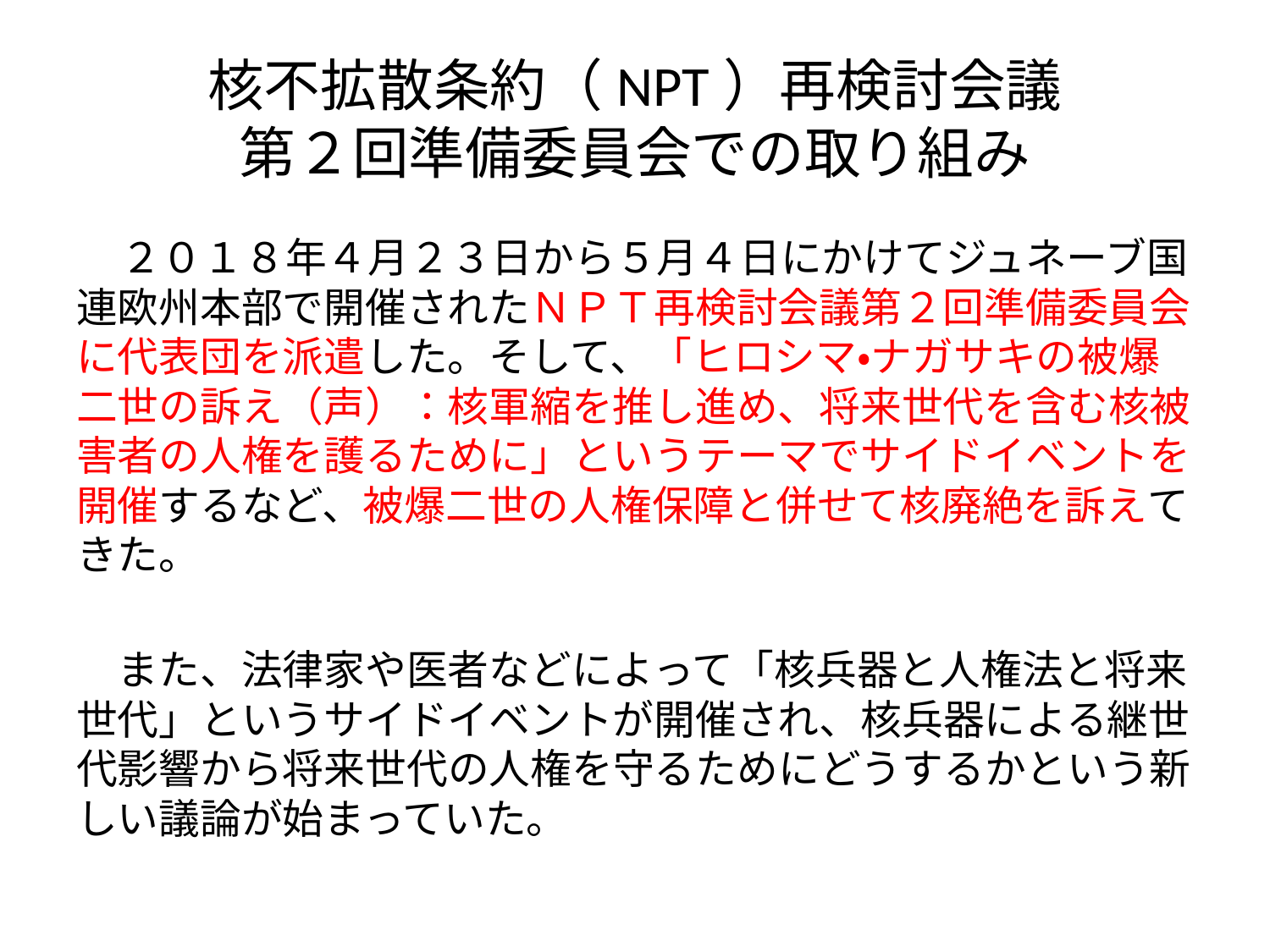

# 核不拡散条約（NPT）再検討会議 第２回準備委員会での取り組み
　２０１８年４月２３日から５月４日にかけてジュネーブ国連欧州本部で開催されたＮＰＴ再検討会議第２回準備委員会に代表団を派遣した。そして、「ヒロシマ・ナガサキの被爆二世の訴え（声）：核軍縮を推し進め、将来世代を含む核被害者の人権を護るために」というテーマでサイドイベントを開催するなど、被爆二世の人権保障と併せて核廃絶を訴えてきた。

　また、法律家や医者などによって「核兵器と人権法と将来世代」というサイドイベントが開催され、核兵器による継世代影響から将来世代の人権を守るためにどうするかという新しい議論が始まっていた。